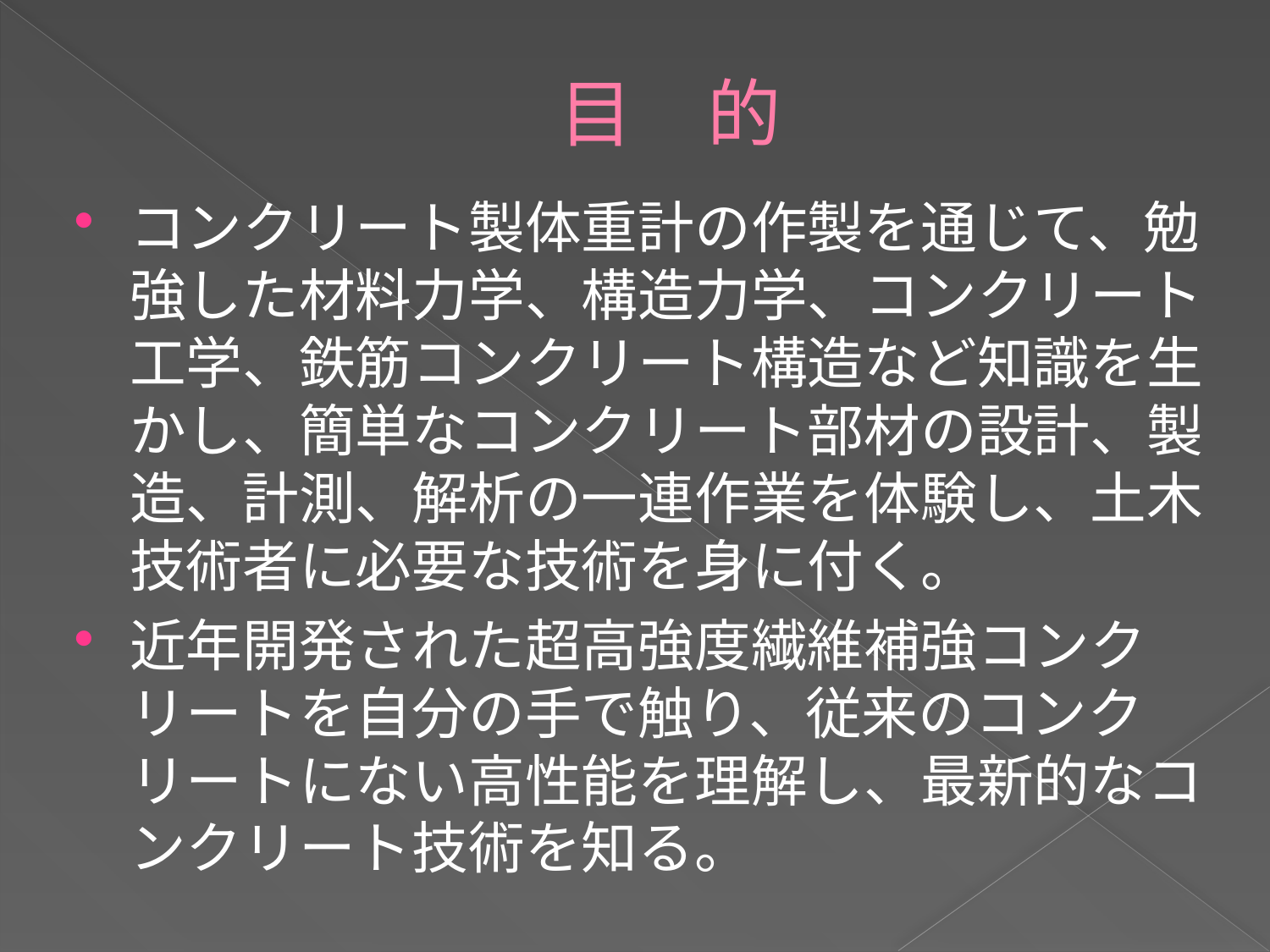

# 目　的
コンクリート製体重計の作製を通じて、勉強した材料力学、構造力学、コンクリート工学、鉄筋コンクリート構造など知識を生かし、簡単なコンクリート部材の設計、製造、計測、解析の一連作業を体験し、土木技術者に必要な技術を身に付く。
近年開発された超高強度繊維補強コンクリートを自分の手で触り、従来のコンクリートにない高性能を理解し、最新的なコンクリート技術を知る。